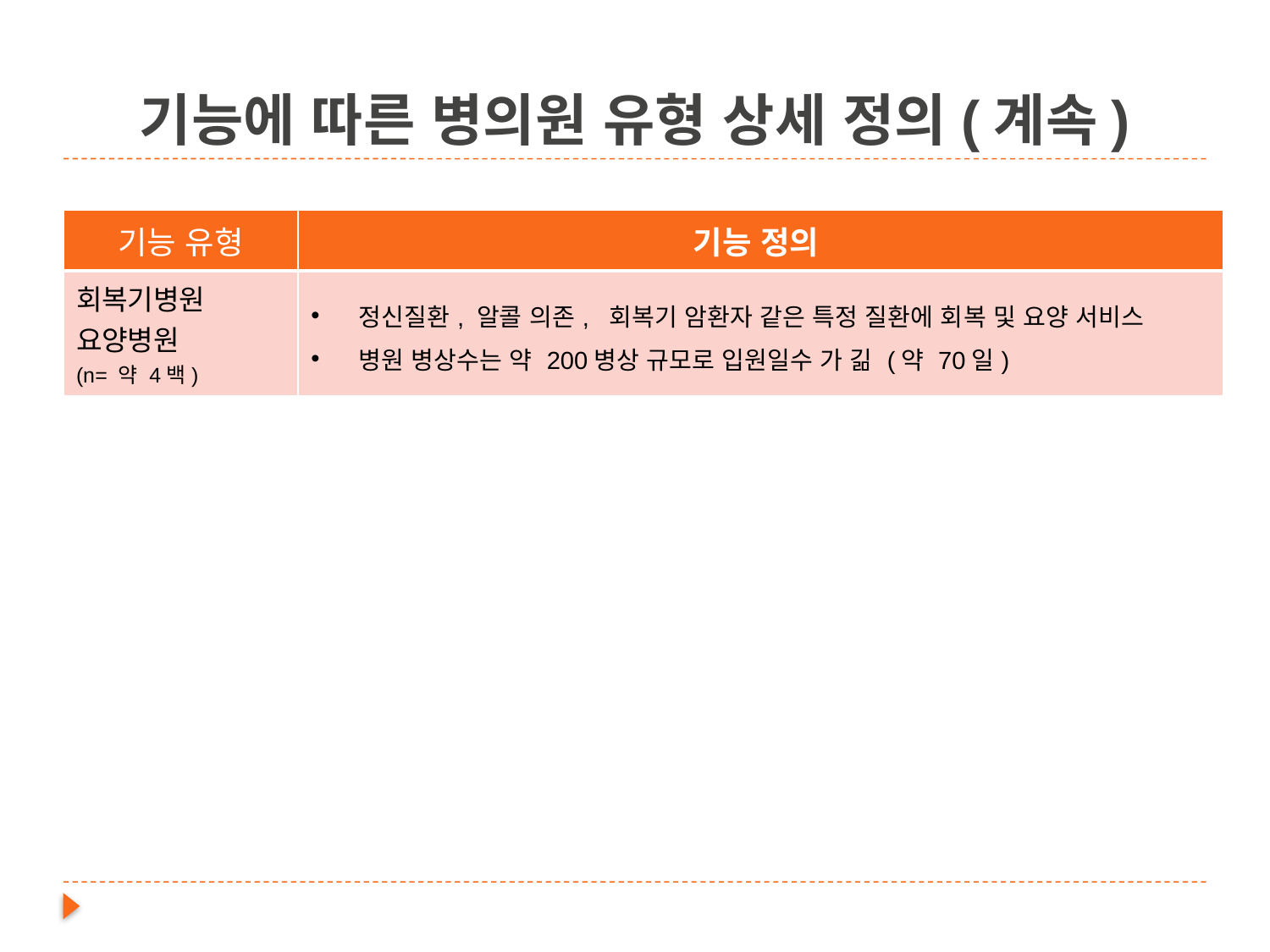

# 기능에 따른 병의원 유형 상세 정의(계속)

| 기능 유형 | 기능 정의 |
| --- | --- |
| 회복기병원 요양병원 (n= 약 4백) | 정신질환, 알콜 의존, 회복기 암환자 같은 특정 질환에 회복 및 요양 서비스 병원 병상수는 약 200병상 규모로 입원일수 가 긺 (약 70일) |